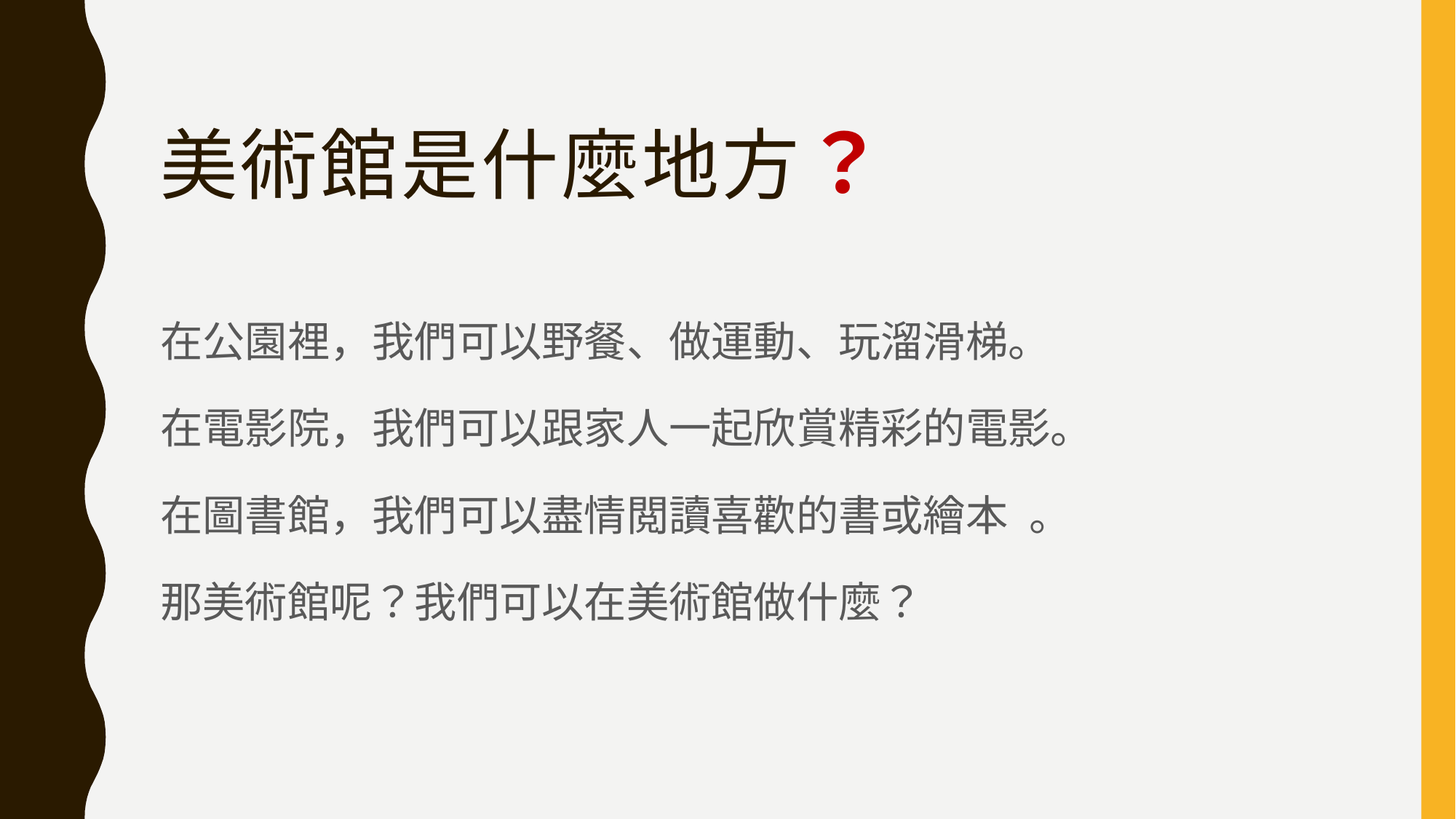

# 美術館是什麼地方？
在公園裡，我們可以野餐、做運動、玩溜滑梯。
在電影院，我們可以跟家人一起欣賞精彩的電影。
在圖書館，我們可以盡情閲讀喜歡的書或繪本 。
那美術館呢？我們可以在美術館做什麼？